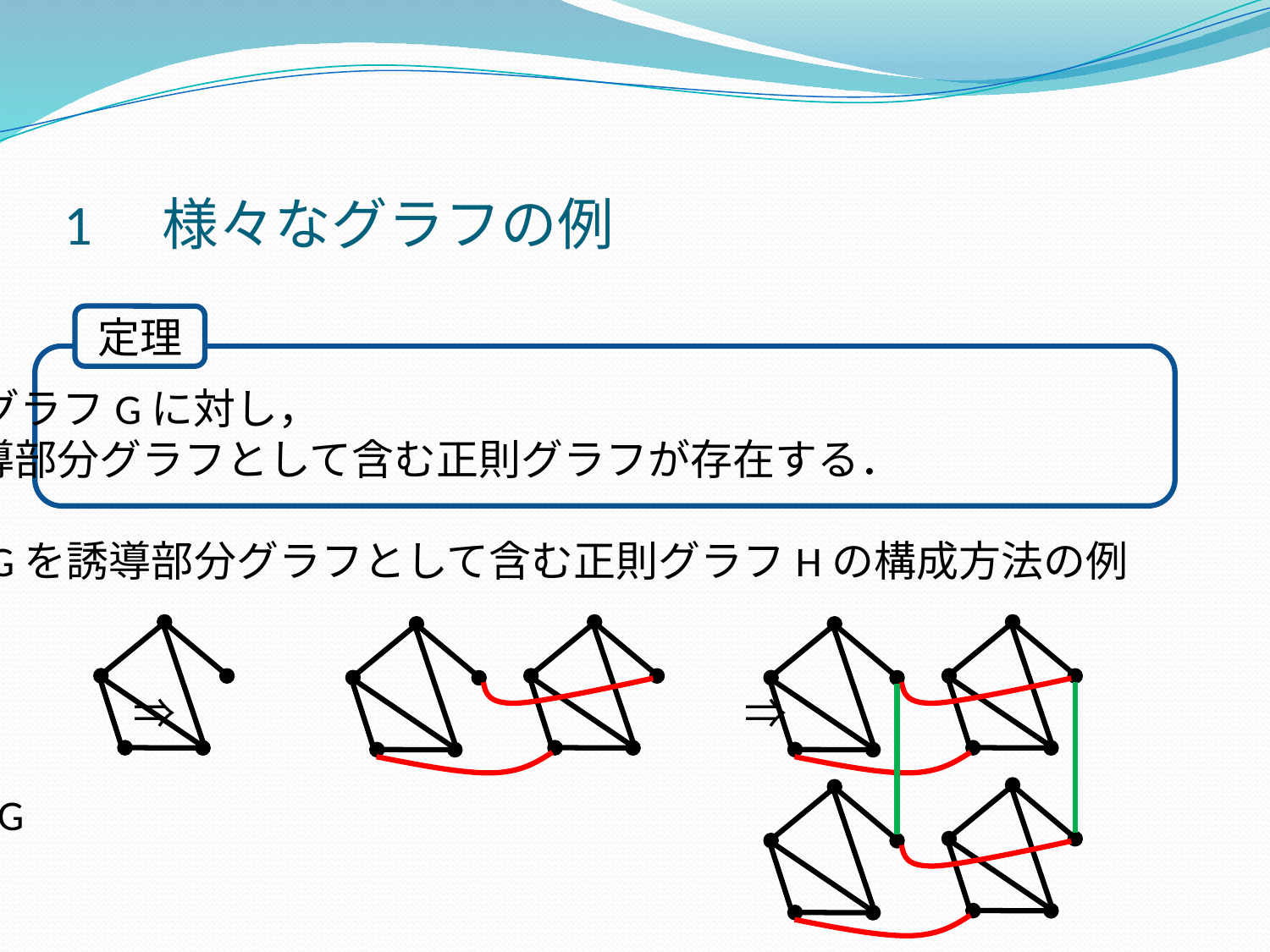

# 1　様々なグラフの例

定理

任意のグラフGに対し，
Gを誘導部分グラフとして含む正則グラフが存在する．

グラフGを誘導部分グラフとして含む正則グラフHの構成方法の例

　　　　　   　⇒　　　　　　　　　　　　　  ⇒

　　　 G　　　　　　　　　　　　　　　　　　　　　　　　　　　　　　　　　H